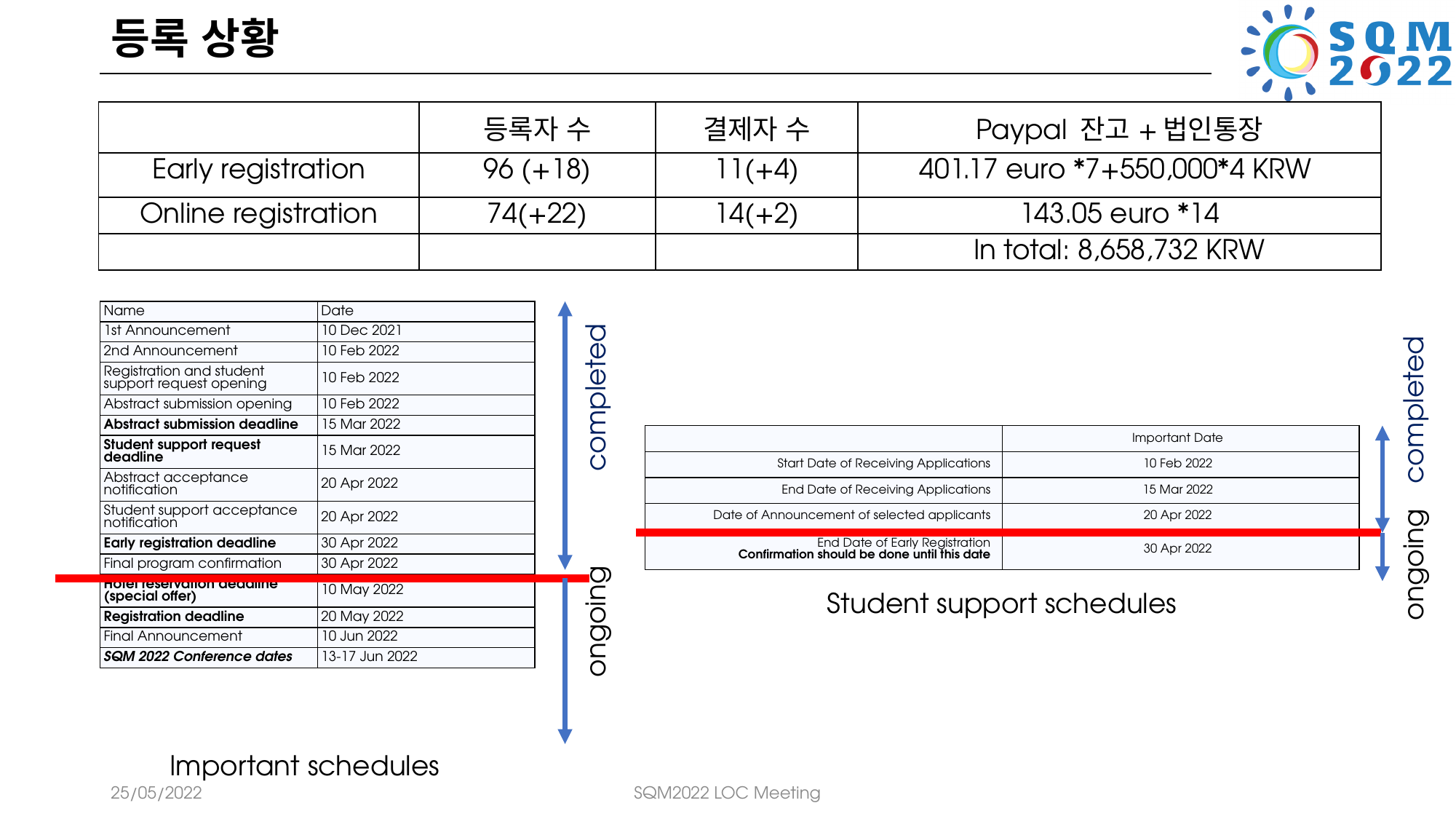

# 등록 상황
|  | 등록자 수 | 결제자 수 | Paypal 잔고+법인통장 |
| --- | --- | --- | --- |
| Early registration | 96 (+18) | 11(+4) | 401.17 euro \*7+550,000\*4 KRW |
| Online registration | 74(+22) | 14(+2) | 143.05 euro \*14 |
|  |  |  | In total: 8,658,732 KRW |
| Name | Date |
| --- | --- |
| 1st Announcement | 10 Dec 2021 |
| 2nd Announcement | 10 Feb 2022 |
| Registration and student support request opening | 10 Feb 2022 |
| Abstract submission opening | 10 Feb 2022 |
| Abstract submission deadline | 15 Mar 2022 |
| Student support request deadline | 15 Mar 2022 |
| Abstract acceptance notification | 20 Apr 2022 |
| Student support acceptance notification | 20 Apr 2022 |
| Early registration deadline | 30 Apr 2022 |
| Final program confirmation | 30 Apr 2022 |
| Hotel reservation deadline (special offer) | 10 May 2022 |
| Registration deadline | 20 May 2022 |
| Final Announcement | 10 Jun 2022 |
| SQM 2022 Conference dates | 13-17 Jun 2022 |
completed
completed
|  | Important Date |
| --- | --- |
| Start Date of Receiving Applications | 10 Feb 2022 |
| End Date of Receiving Applications | 15 Mar 2022 |
| Date of Announcement of selected applicants | 20 Apr 2022 |
| End Date of Early Registration Confirmation should be done until this date | 30 Apr 2022 |
ongoing
Student support schedules
ongoing
Important schedules
25/05/2022
SQM2022 LOC Meeting